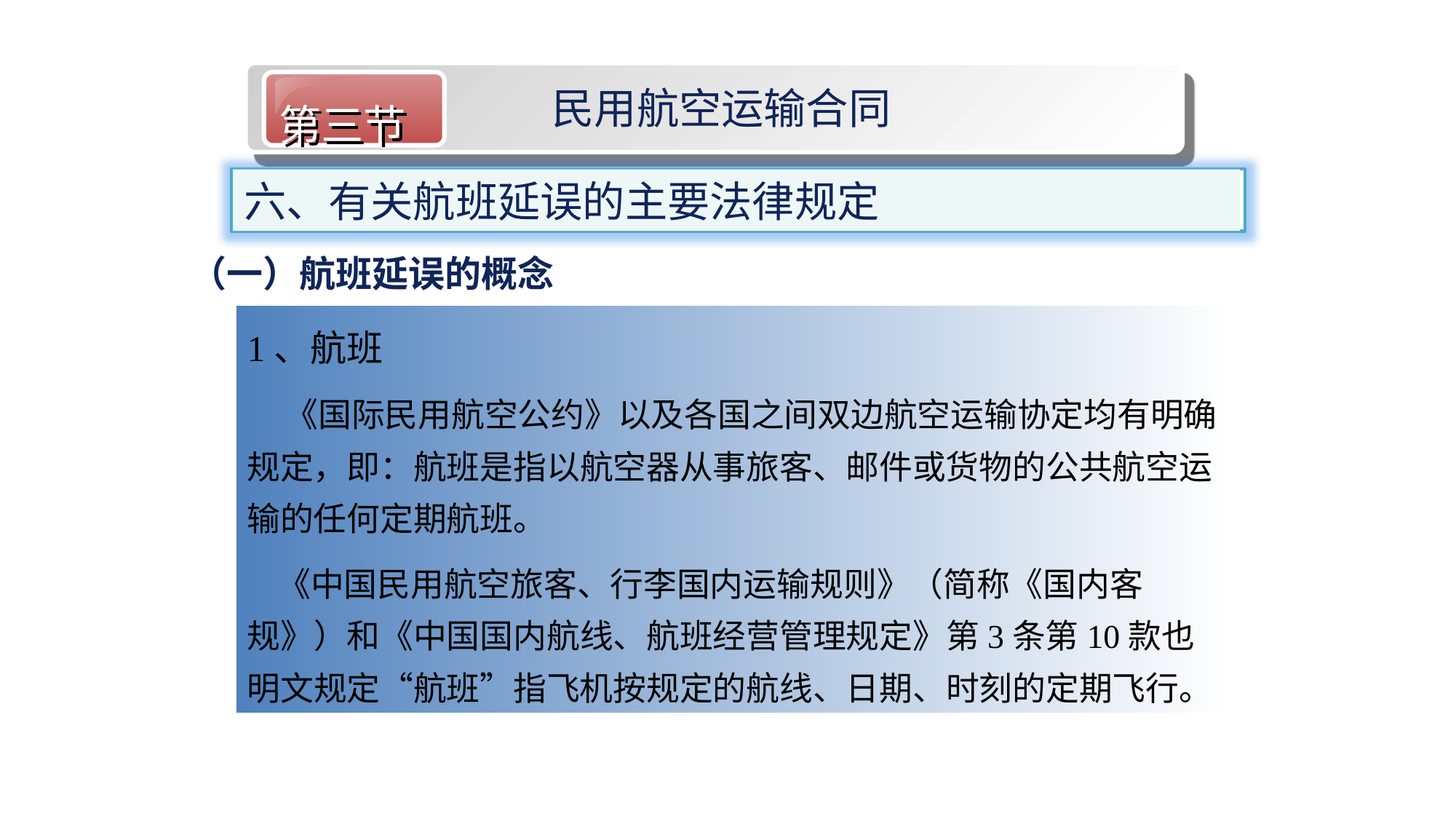

第三节
民用航空运输合同

六、有关航班延误的主要法律规定
（一）航班延误的概念
1、航班
    《国际民用航空公约》以及各国之间双边航空运输协定均有明确规定，即：航班是指以航空器从事旅客、邮件或货物的公共航空运输的任何定期航班。
   《中国民用航空旅客、行李国内运输规则》（简称《国内客规》）和《中国国内航线、航班经营管理规定》第3条第10款也明文规定“航班”指飞机按规定的航线、日期、时刻的定期飞行。
54